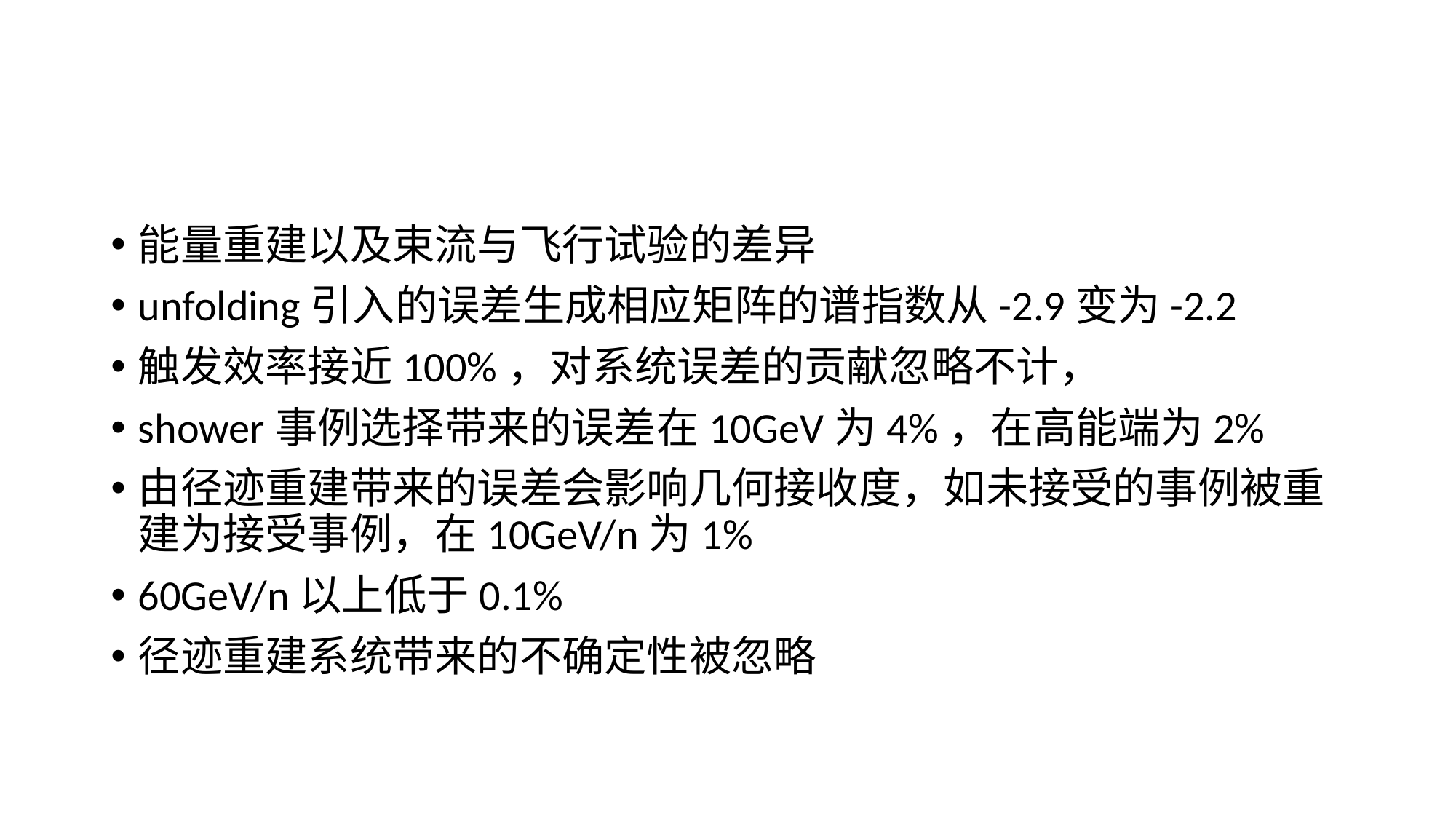

#
能量重建以及束流与飞行试验的差异
unfolding引入的误差生成相应矩阵的谱指数从-2.9变为-2.2
触发效率接近100%，对系统误差的贡献忽略不计，
shower事例选择带来的误差在10GeV为4%，在高能端为2%
由径迹重建带来的误差会影响几何接收度，如未接受的事例被重建为接受事例，在10GeV/n为1%
60GeV/n以上低于0.1%
径迹重建系统带来的不确定性被忽略